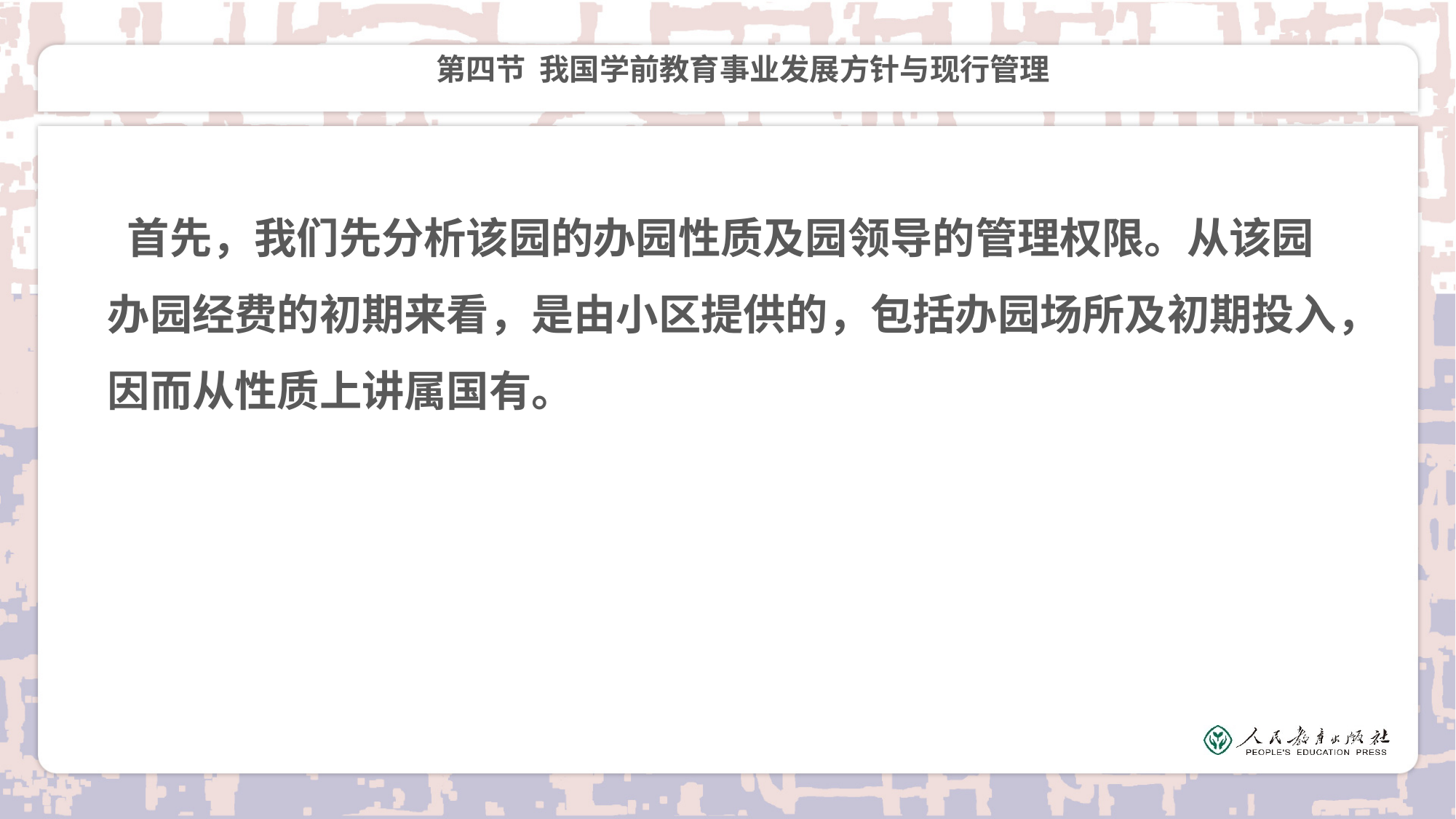

# 第四节  我国学前教育事业发展方针与现行管理
 首先，我们先分析该园的办园性质及园领导的管理权限。从该园办园经费的初期来看，是由小区提供的，包括办园场所及初期投入，因而从性质上讲属国有。